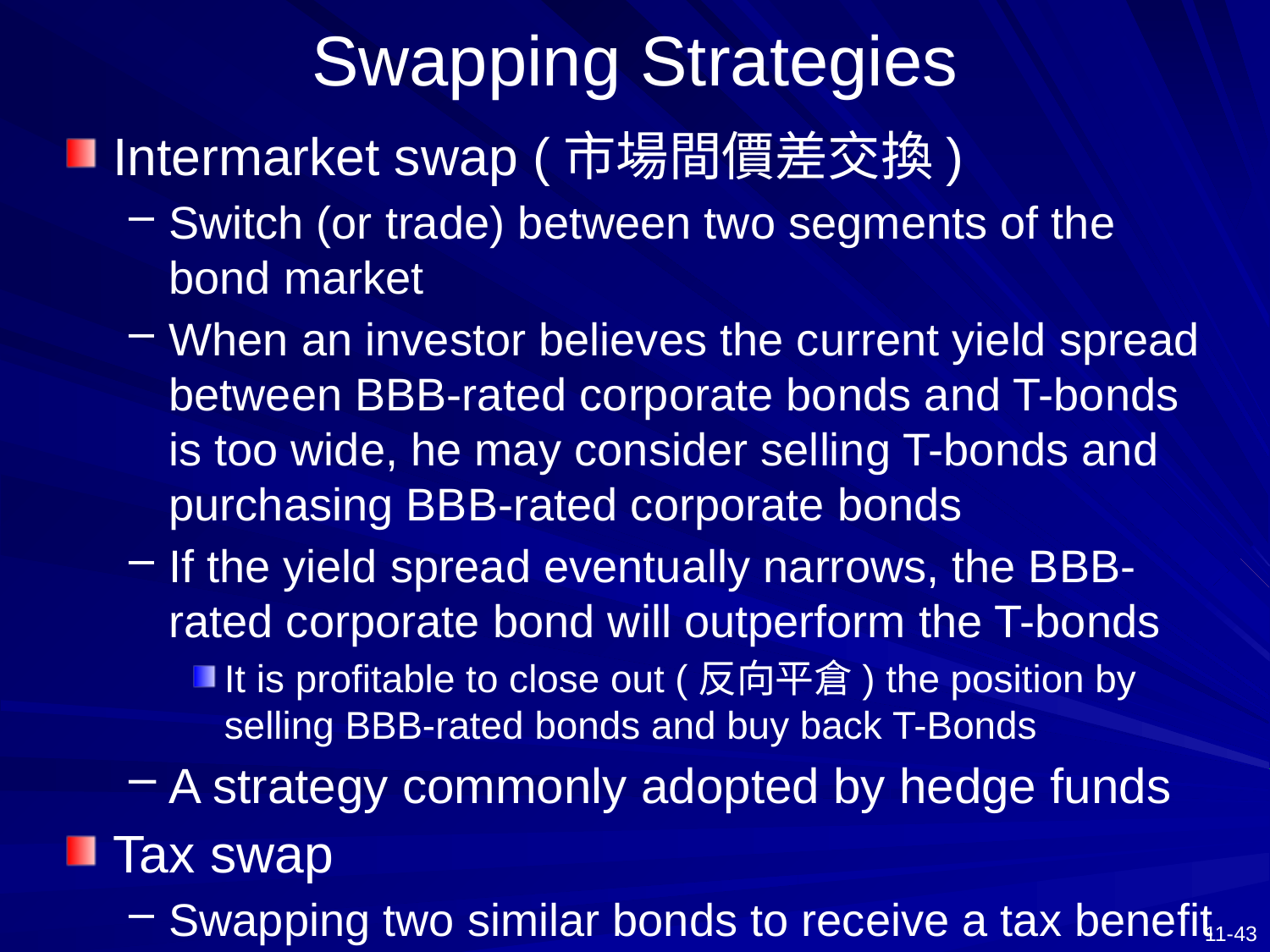

# Swapping Strategies
Intermarket swap (市場間價差交換)
Switch (or trade) between two segments of the bond market
When an investor believes the current yield spread between BBB-rated corporate bonds and T-bonds is too wide, he may consider selling T-bonds and purchasing BBB-rated corporate bonds
If the yield spread eventually narrows, the BBB-rated corporate bond will outperform the T-bonds
It is profitable to close out (反向平倉) the position by selling BBB-rated bonds and buy back T-Bonds
A strategy commonly adopted by hedge funds
Tax swap
Swapping two similar bonds to receive a tax benefit